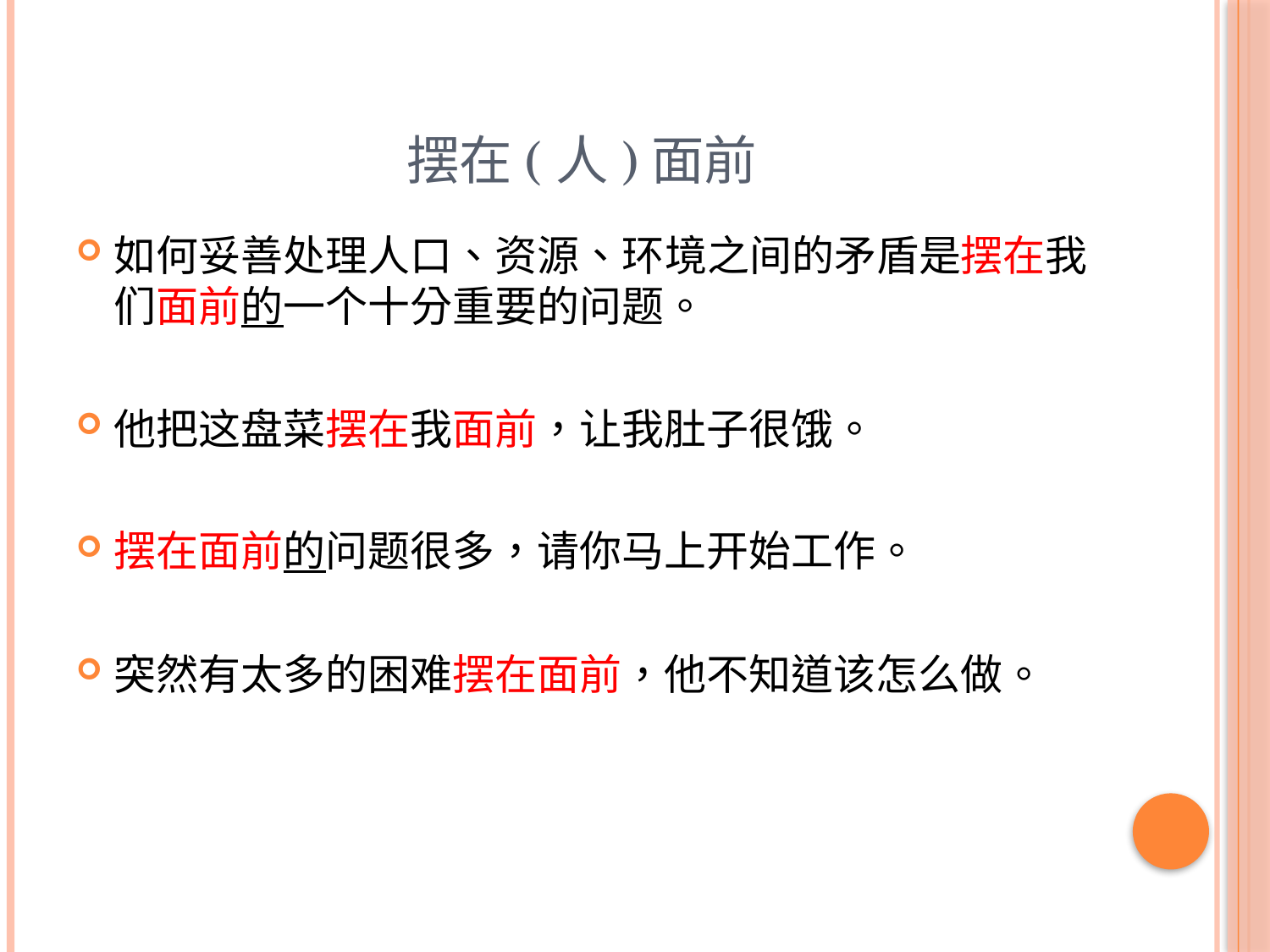

# 摆在(人)面前
如何妥善处理人口、资源、环境之间的矛盾是摆在我们面前的一个十分重要的问题。

他把这盘菜摆在我面前，让我肚子很饿。

摆在面前的问题很多，请你马上开始工作。

突然有太多的困难摆在面前，他不知道该怎么做。